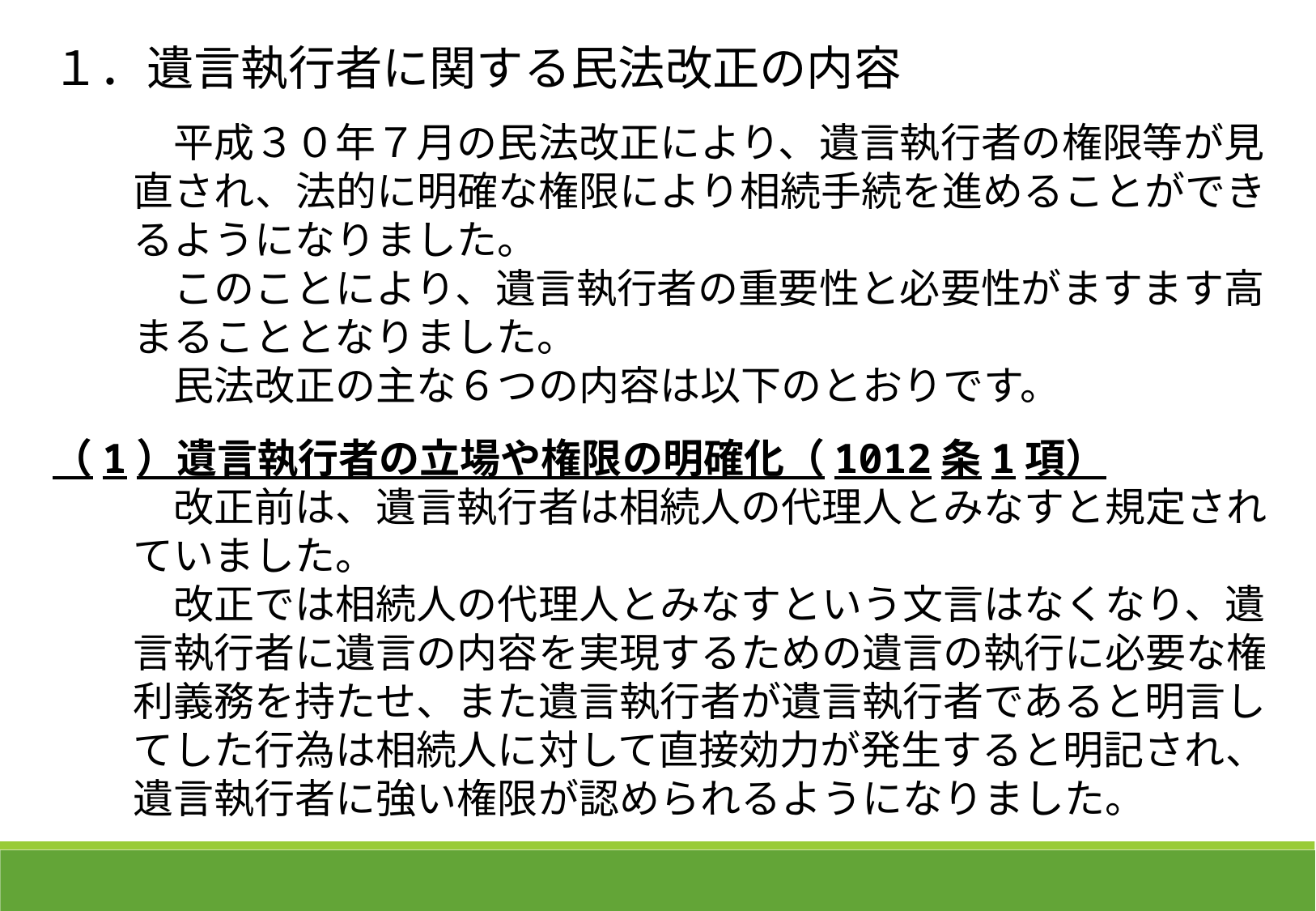

１．遺言執行者に関する民法改正の内容

　　　平成３０年７月の民法改正により、遺言執行者の権限等が見
　　直され、法的に明確な権限により相続手続を進めることができ
　　るようになりました。
　　　このことにより、遺言執行者の重要性と必要性がますます高
　　まることとなりました。
　　　民法改正の主な６つの内容は以下のとおりです。

（1）遺言執行者の立場や権限の明確化（1012条1項）
　　　改正前は、遺言執行者は相続人の代理人とみなすと規定され
　　ていました。
　　　改正では相続人の代理人とみなすという文言はなくなり、遺
　　言執行者に遺言の内容を実現するための遺言の執行に必要な権
　　利義務を持たせ、また遺言執行者が遺言執行者であると明言し
　　てした行為は相続人に対して直接効力が発生すると明記され、
　　遺言執行者に強い権限が認められるようになりました。